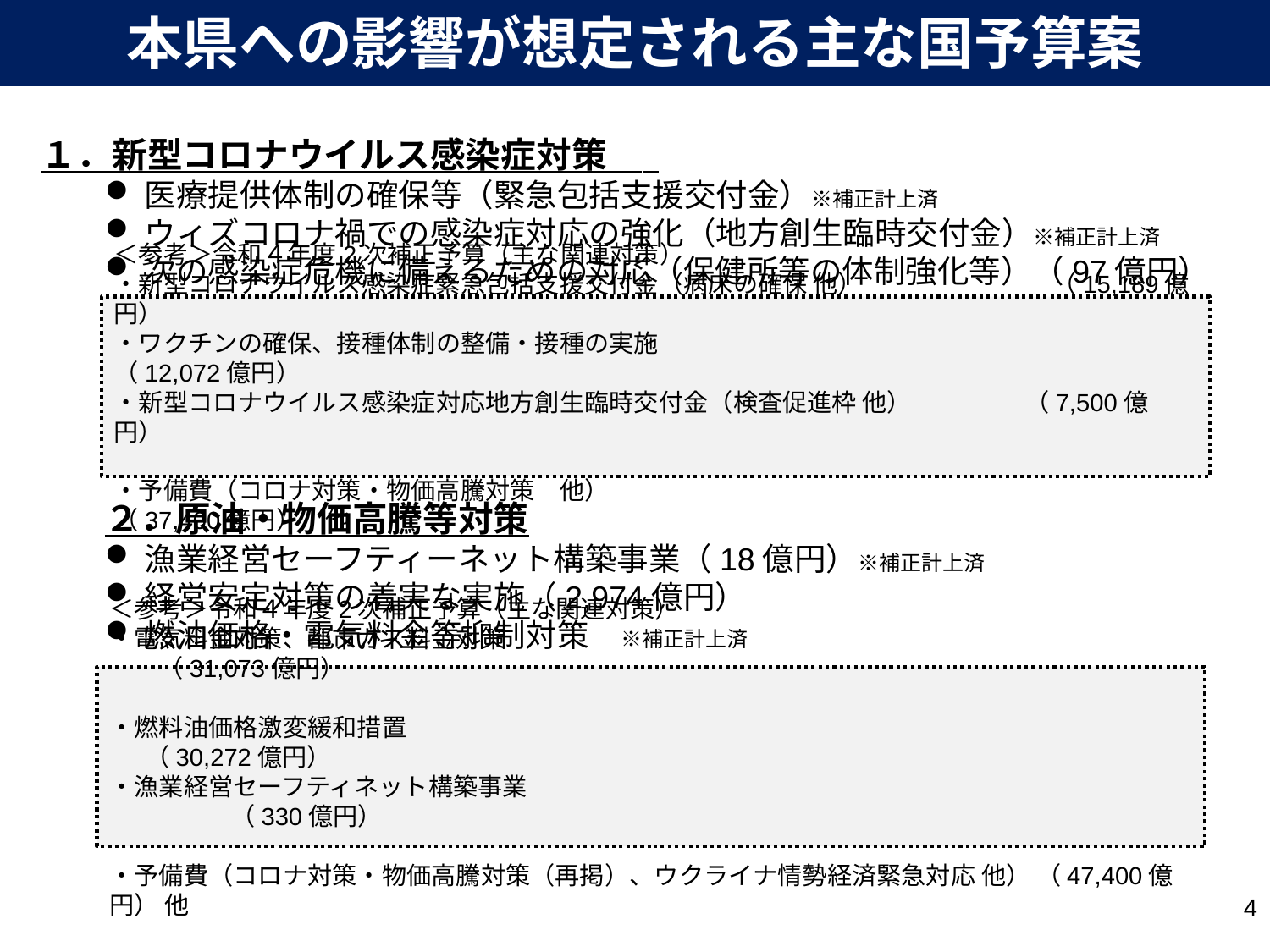

本県への影響が想定される主な国予算案
１．新型コロナウイルス感染症対策
医療提供体制の確保等（緊急包括支援交付金）※補正計上済
ウィズコロナ禍での感染症対応の強化（地方創生臨時交付金）※補正計上済
次の感染症危機に備えるための対応（保健所等の体制強化等）（97億円）

２．原油・物価高騰等対策
漁業経営セーフティーネット構築事業（18億円）※補正計上済
経営安定対策の着実な実施（2,974億円）
燃油価格・電気料金等抑制対策　※補正計上済

＜参考＞令和４年度2次補正予算（主な関連対策）
・新型コロナウイルス感染症緊急包括支援交付金（病床の確保 他）　　　　　　  　 （15,189億円）
・ワクチンの確保、接種体制の整備・接種の実施　　　　　　　　　　　　　　　　　 　　 　  （12,072億円）
・新型コロナウイルス感染症対応地方創生臨時交付金（検査促進枠 他）　     　 　 （7,500億円）
・予備費（コロナ対策・物価高騰対策　他）　　　　　　　　　　　　　　　　　　　    　　  （37,400億円）　他
＜参考＞令和４年度2次補正予算（主な関連対策）
・電気料金対策、都市ガス料金対策　　　　　　　　　　　　　　　　　　　　　　　　　　　　　（31,073億円）
・燃料油価格激変緩和措置　　　　　　　　　　　　　　 　　　　　　　　　　　　　　 　　　　  （30,272億円）
・漁業経営セーフティネット構築事業　　　　　　　　　　　　　　　　　　　　　　　　 　　　　　 　   （330億円）
・予備費（コロナ対策・物価高騰対策（再掲）、ウクライナ情勢経済緊急対応 他） （47,400億円） 他
4